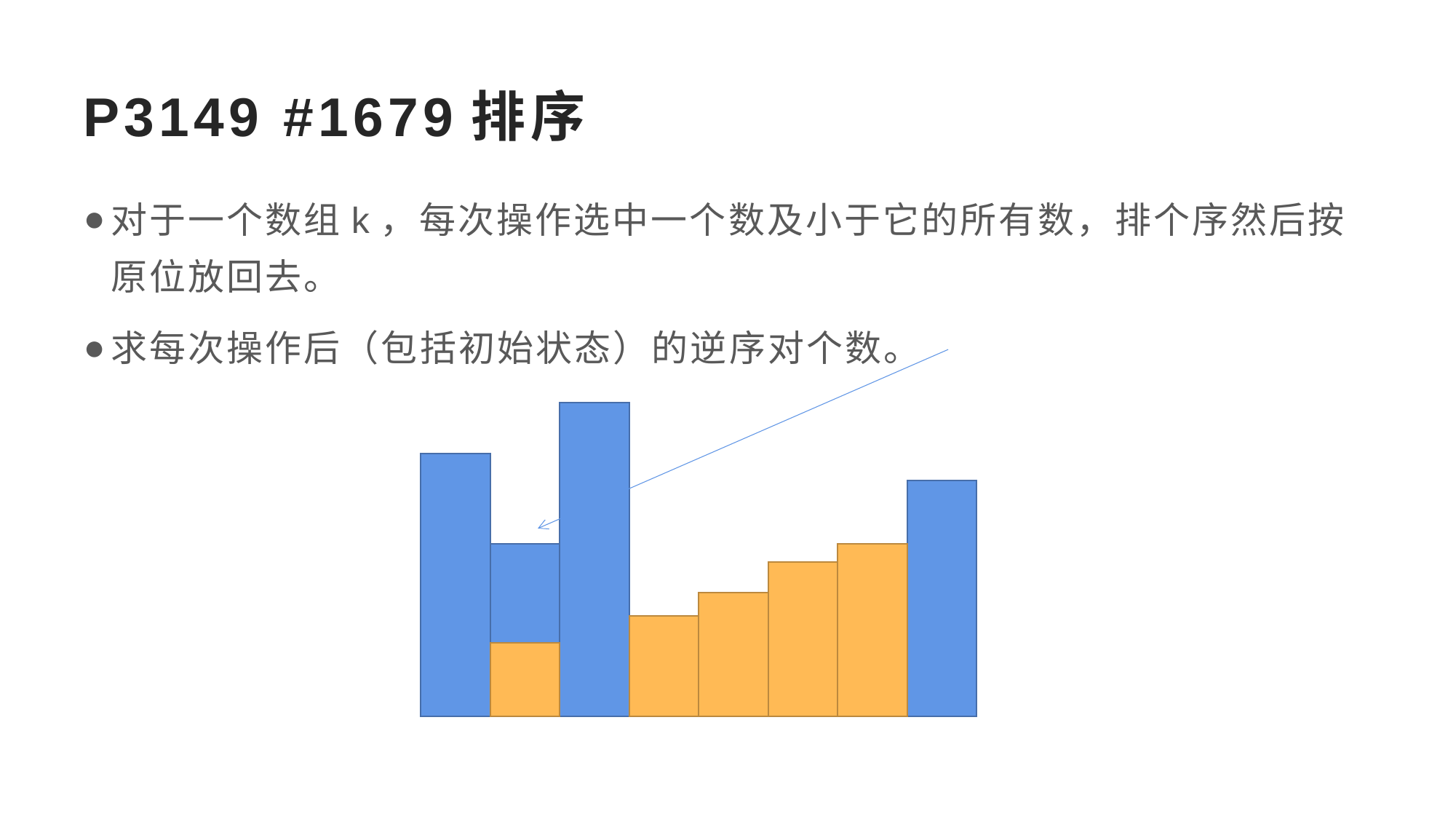

# P3149 #1679排序
对于一个数组k，每次操作选中一个数及小于它的所有数，排个序然后按原位放回去。
求每次操作后（包括初始状态）的逆序对个数。